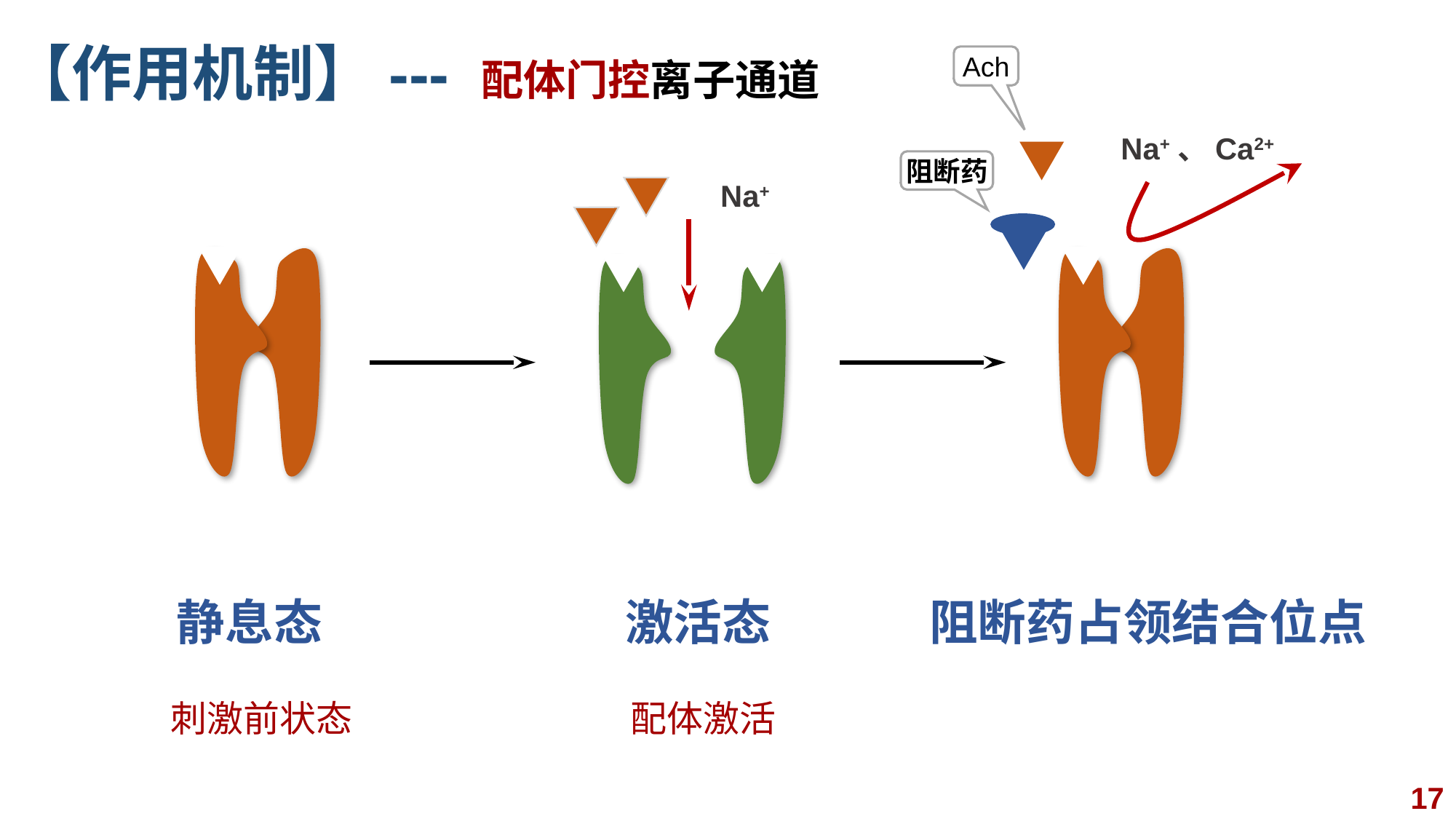

【作用机制】--- 配体门控离子通道
Ach
Na+、Ca2+

阻断药

Na+

静息态
激活态
阻断药占领结合位点
刺激前状态
配体激活
17